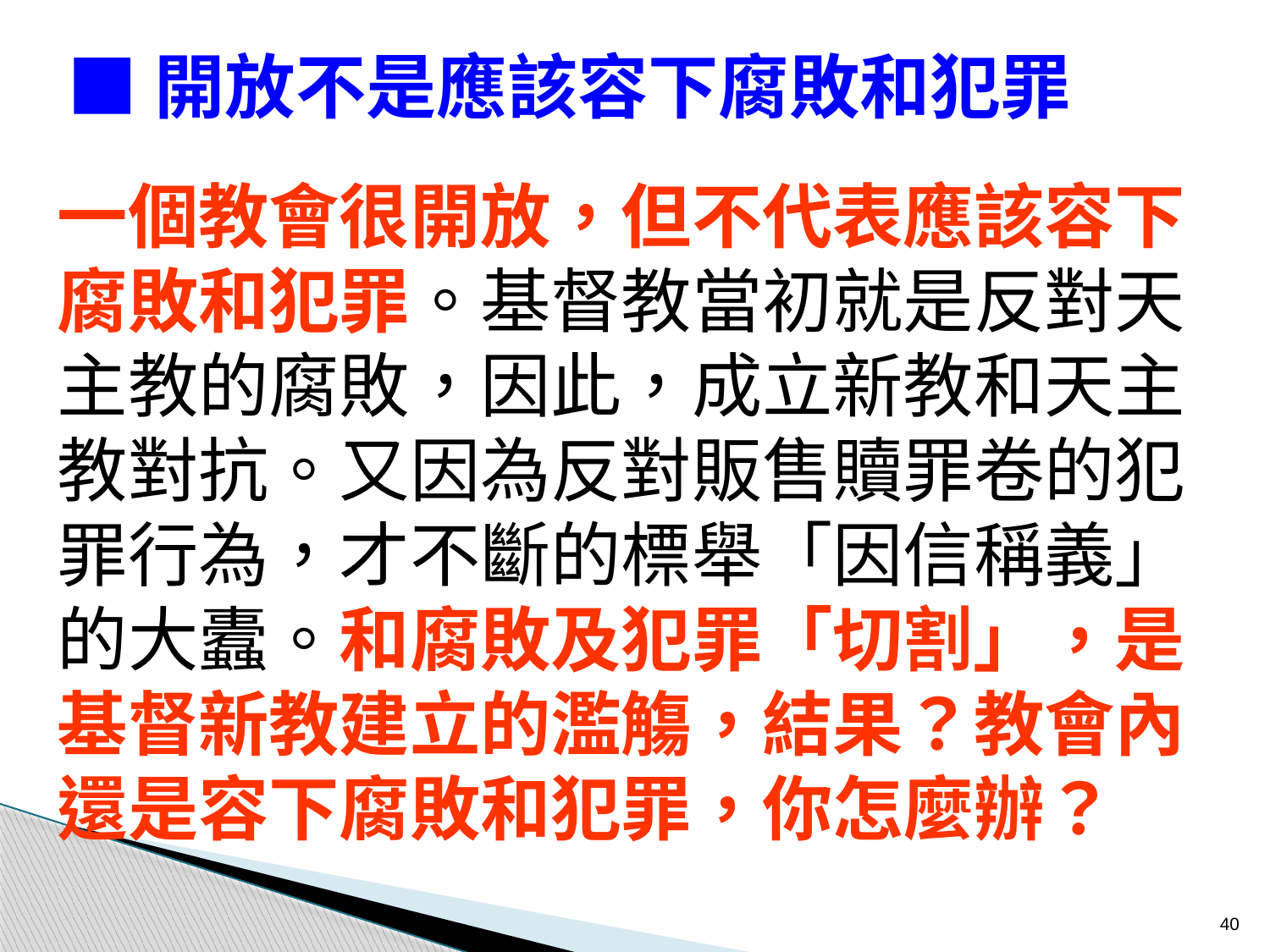

■開放不是應該容下腐敗和犯罪
一個教會很開放，但不代表應該容下腐敗和犯罪。基督教當初就是反對天主教的腐敗，因此，成立新教和天主教對抗。又因為反對販售贖罪卷的犯罪行為，才不斷的標舉「因信稱義」的大蠹。和腐敗及犯罪「切割」，是基督新教建立的濫觴，結果？教會內還是容下腐敗和犯罪，你怎麼辦？
40